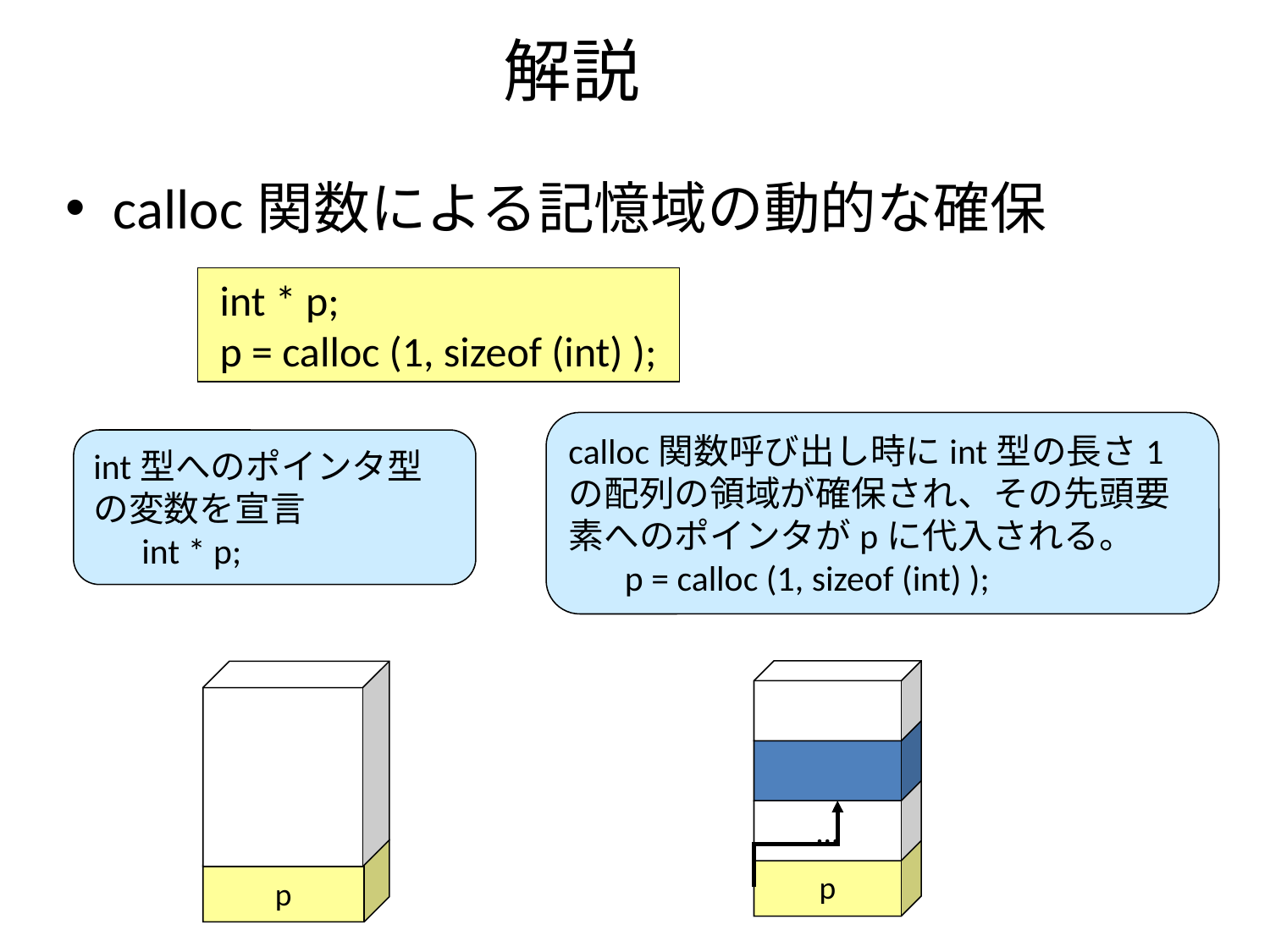

# 解説
calloc関数による記憶域の動的な確保
 int * p;
 p = calloc (1, sizeof (int) );
calloc関数呼び出し時にint型の長さ1の配列の領域が確保され、その先頭要素へのポインタがpに代入される。
       p = calloc (1, sizeof (int) );
int型へのポインタ型の変数を宣言
      int * p;

...
p
p